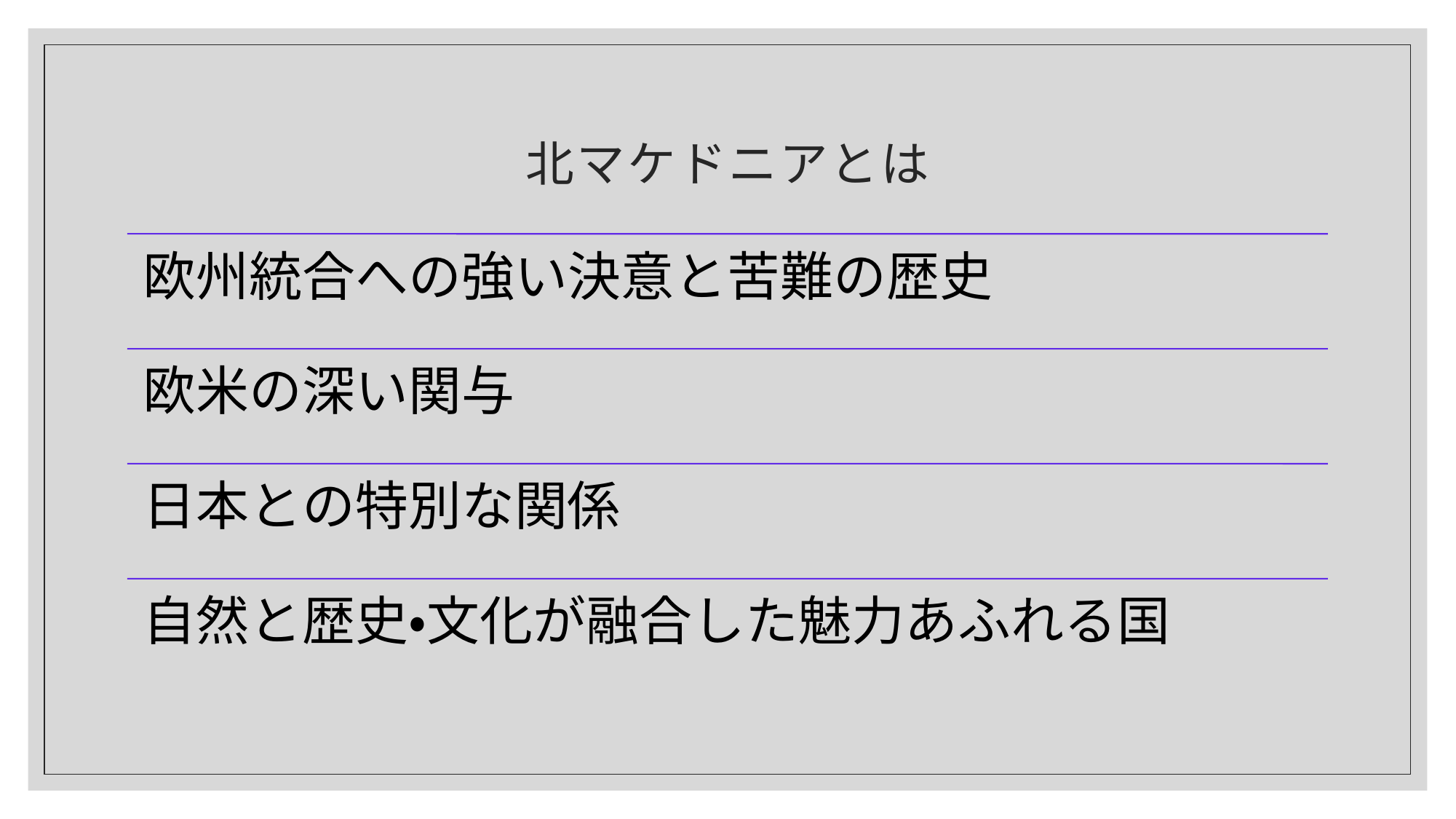

# 北マケドニアとは
欧州統合への強い決意と苦難の歴史
欧米の深い関与
日本との特別な関係
自然と歴史・文化が融合した魅力あふれる国